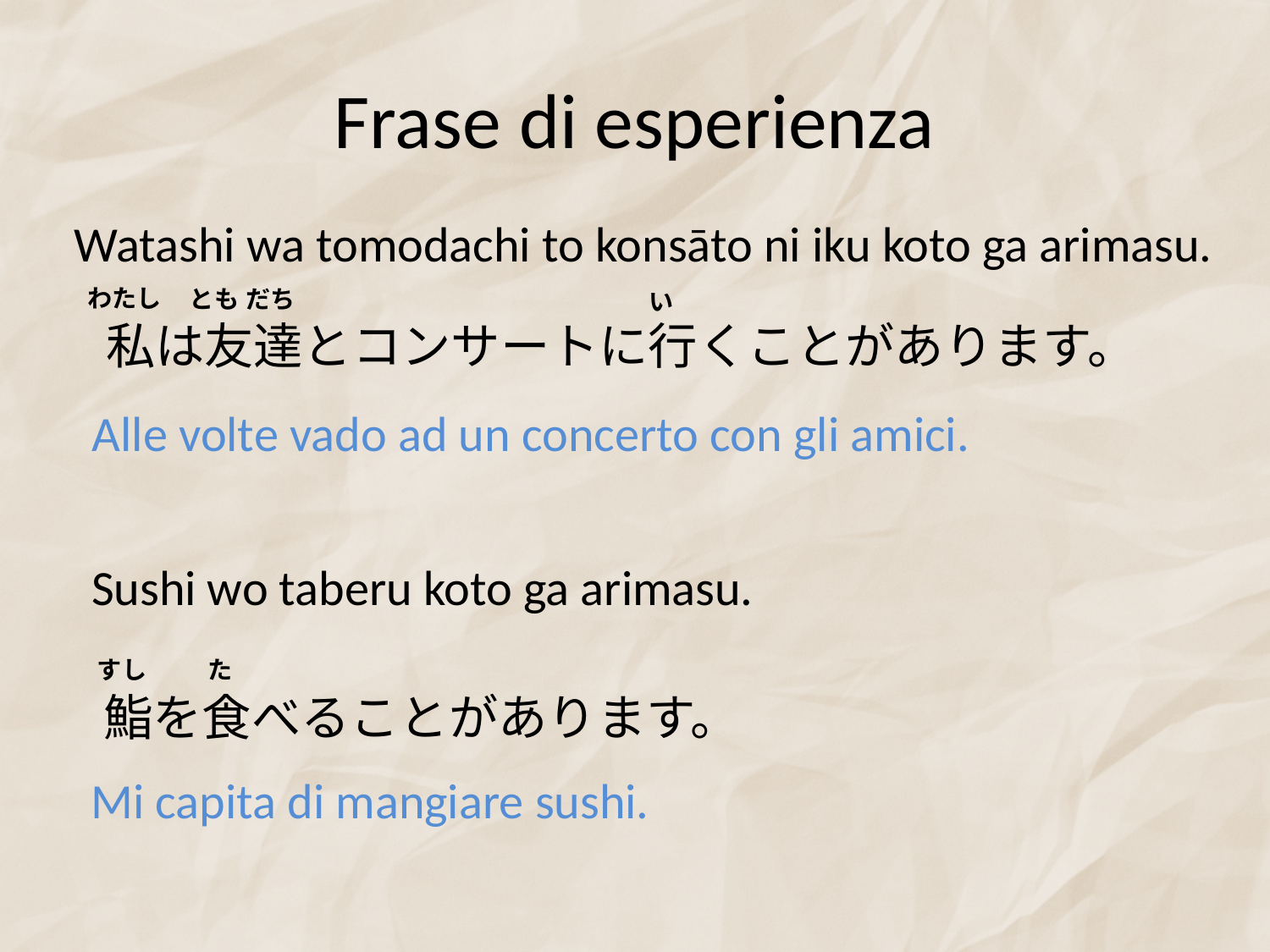

# Frase di esperienza
Watashi wa tomodachi to konsāto ni iku koto ga arimasu.
わたし
だち
とも
い
私は友達とコンサートに行くことがあります。
Alle volte vado ad un concerto con gli amici.
Sushi wo taberu koto ga arimasu.
た
すし
鮨を食べることがあります。
Mi capita di mangiare sushi.